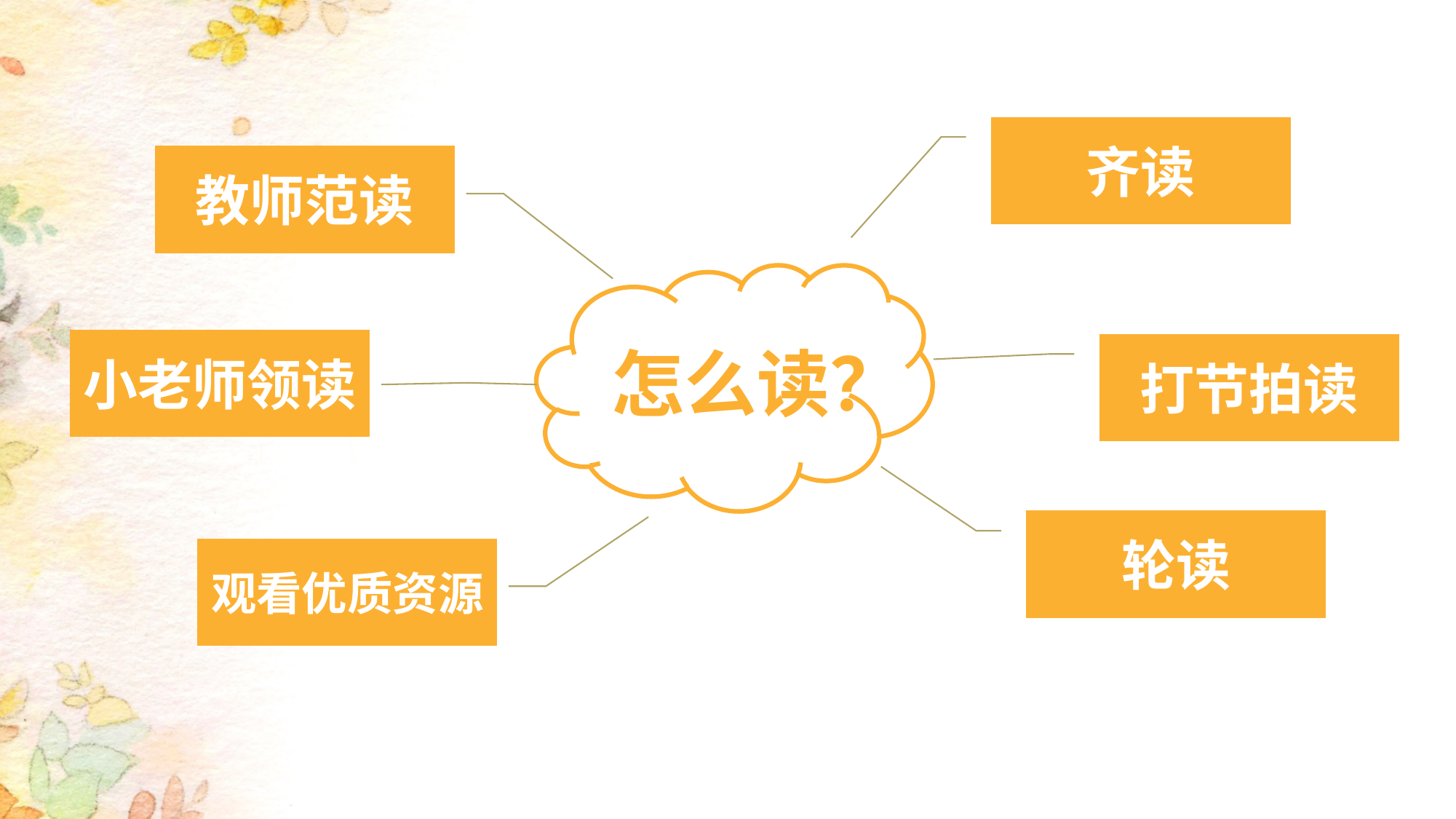

齐读
教师范读
怎么读？
小老师领读
打节拍读
轮读
观看优质资源